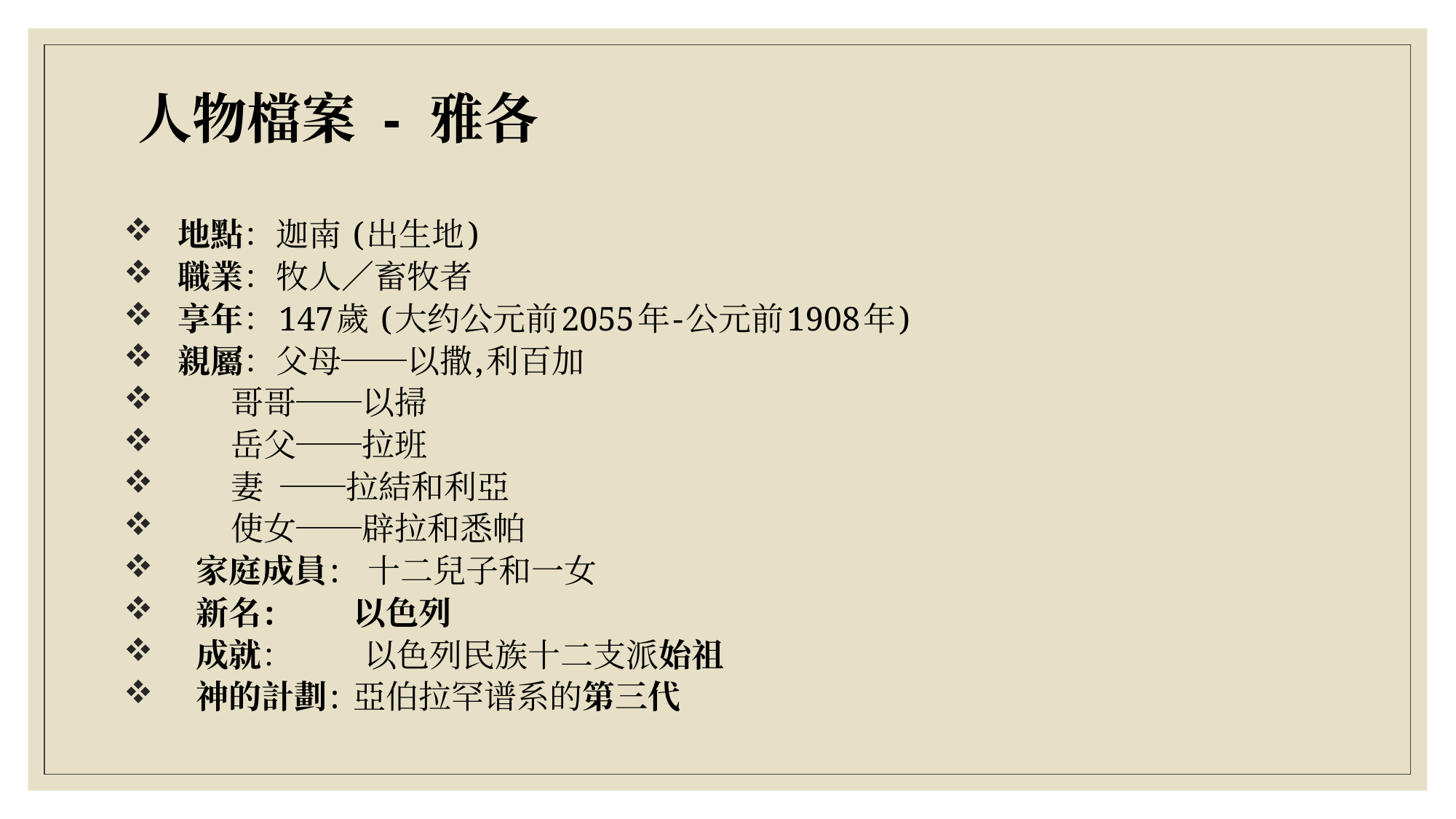

# 人物檔案 - 雅各

地點：迦南 (出生地)
職業：牧人／畜牧者
享年：147歲 (大约公元前2055年-公元前1908年)
親屬：父母──以撒,利百加
      哥哥──以掃
      岳父──拉班
      妻  ──拉結和利亞
      使女──辟拉和悉帕
家庭成員:   十二兒子和一女
新名:     	以色列
成就：	      以色列民族十二支派始祖
神的計劃: 	亞伯拉罕谱系的第三代